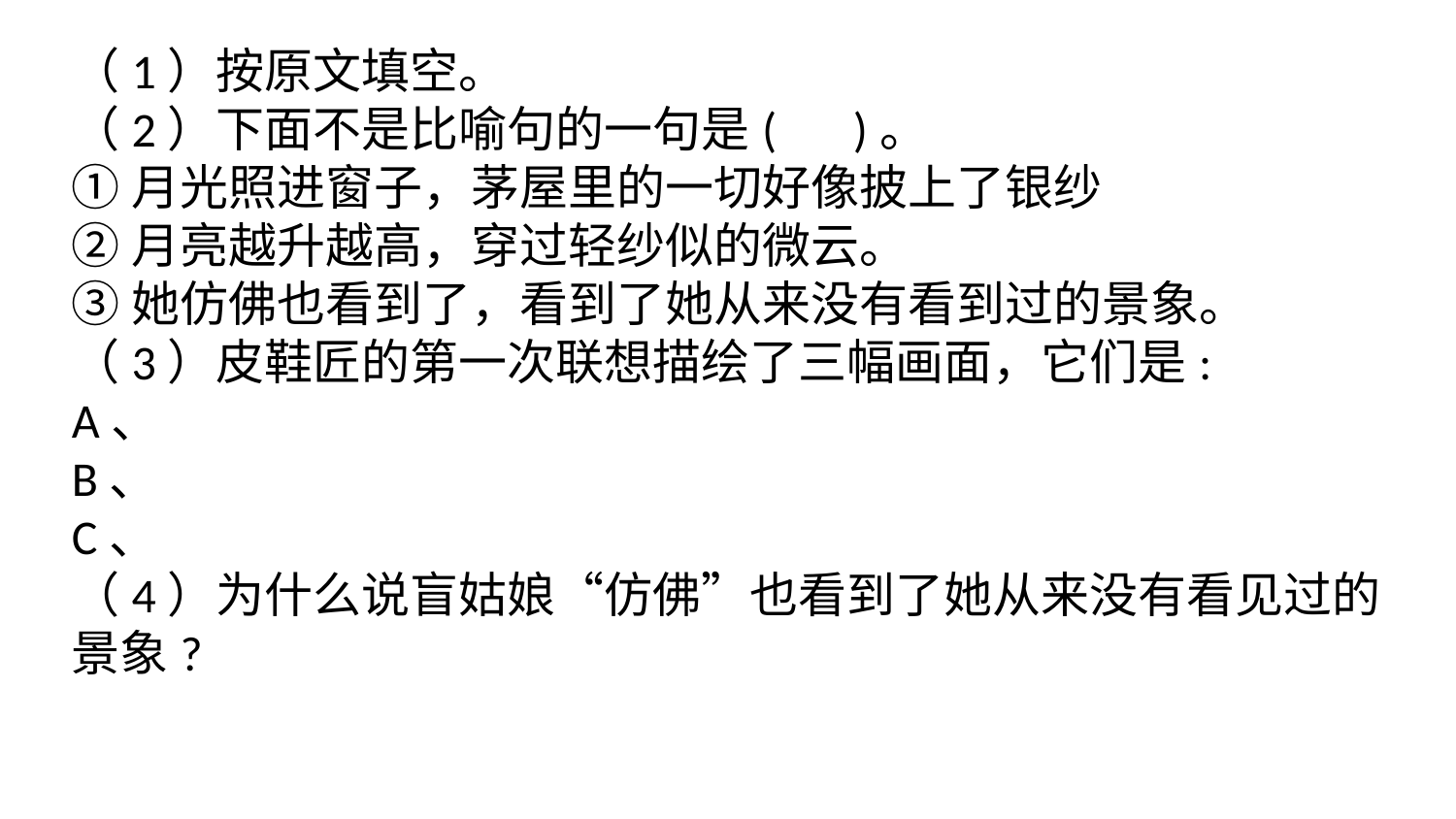

（1）按原文填空。
（2）下面不是比喻句的一句是(       )。
①月光照进窗子，茅屋里的一切好像披上了银纱
②月亮越升越高，穿过轻纱似的微云。
③她仿佛也看到了，看到了她从来没有看到过的景象。
（3）皮鞋匠的第一次联想描绘了三幅画面，它们是:
A、
B、
C、
（4）为什么说盲姑娘“仿佛”也看到了她从来没有看见过的景象?